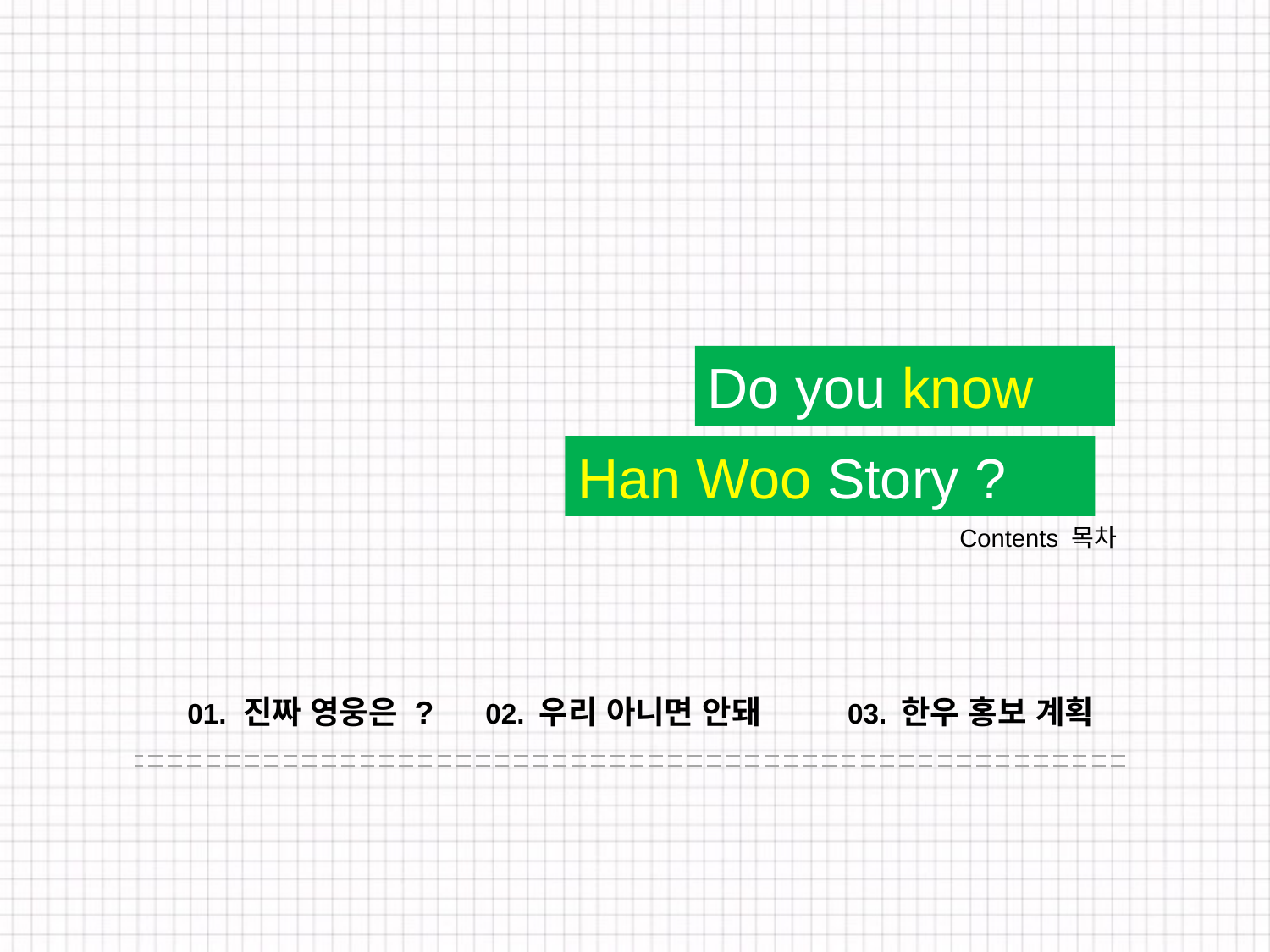

Do you know
Han Woo Story ?
Contents 목차
01. 진짜 영웅은 ?
 02. 우리 아니면 안돼
03. 한우 홍보 계획